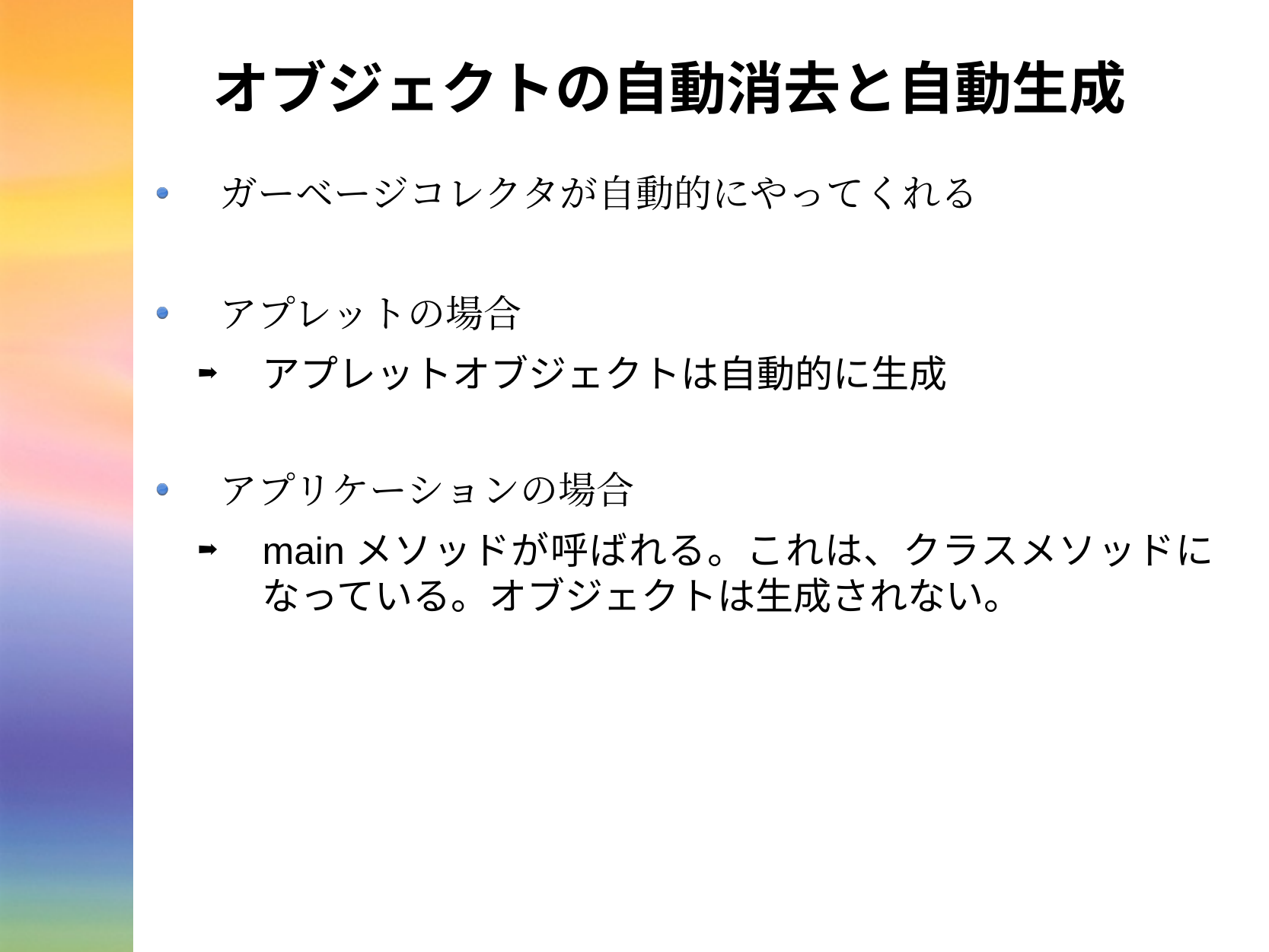

# オブジェクトの自動消去と自動生成
ガーベージコレクタが自動的にやってくれる

アプレットの場合
アプレットオブジェクトは自動的に生成

アプリケーションの場合
mainメソッドが呼ばれる。これは、クラスメソッドになっている。オブジェクトは生成されない。